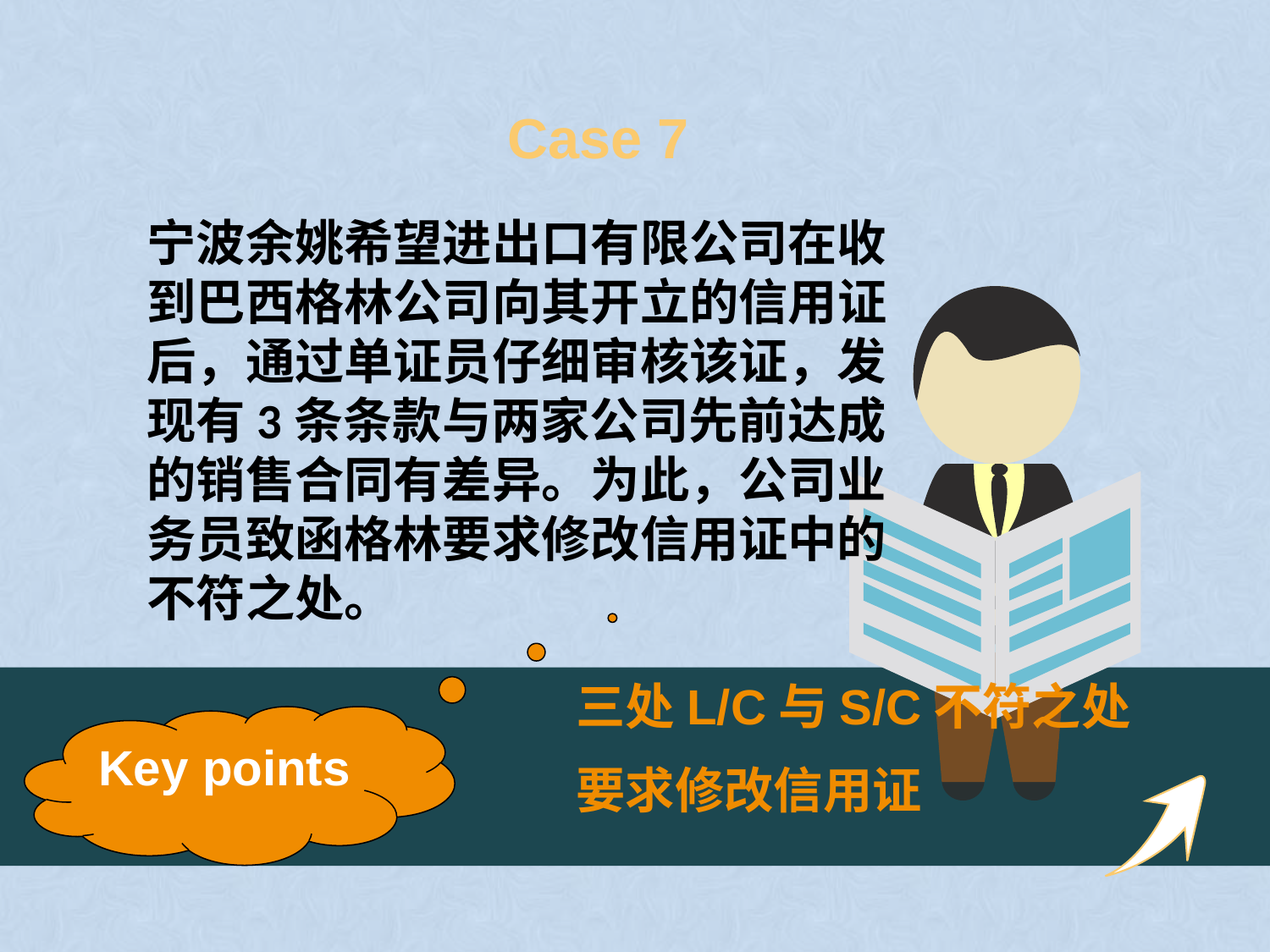

Case 7
宁波余姚希望进出口有限公司在收到巴西格林公司向其开立的信用证后，通过单证员仔细审核该证，发现有3条条款与两家公司先前达成的销售合同有差异。为此，公司业务员致函格林要求修改信用证中的不符之处。

三处L/C与S/C不符之处
要求修改信用证
Key points